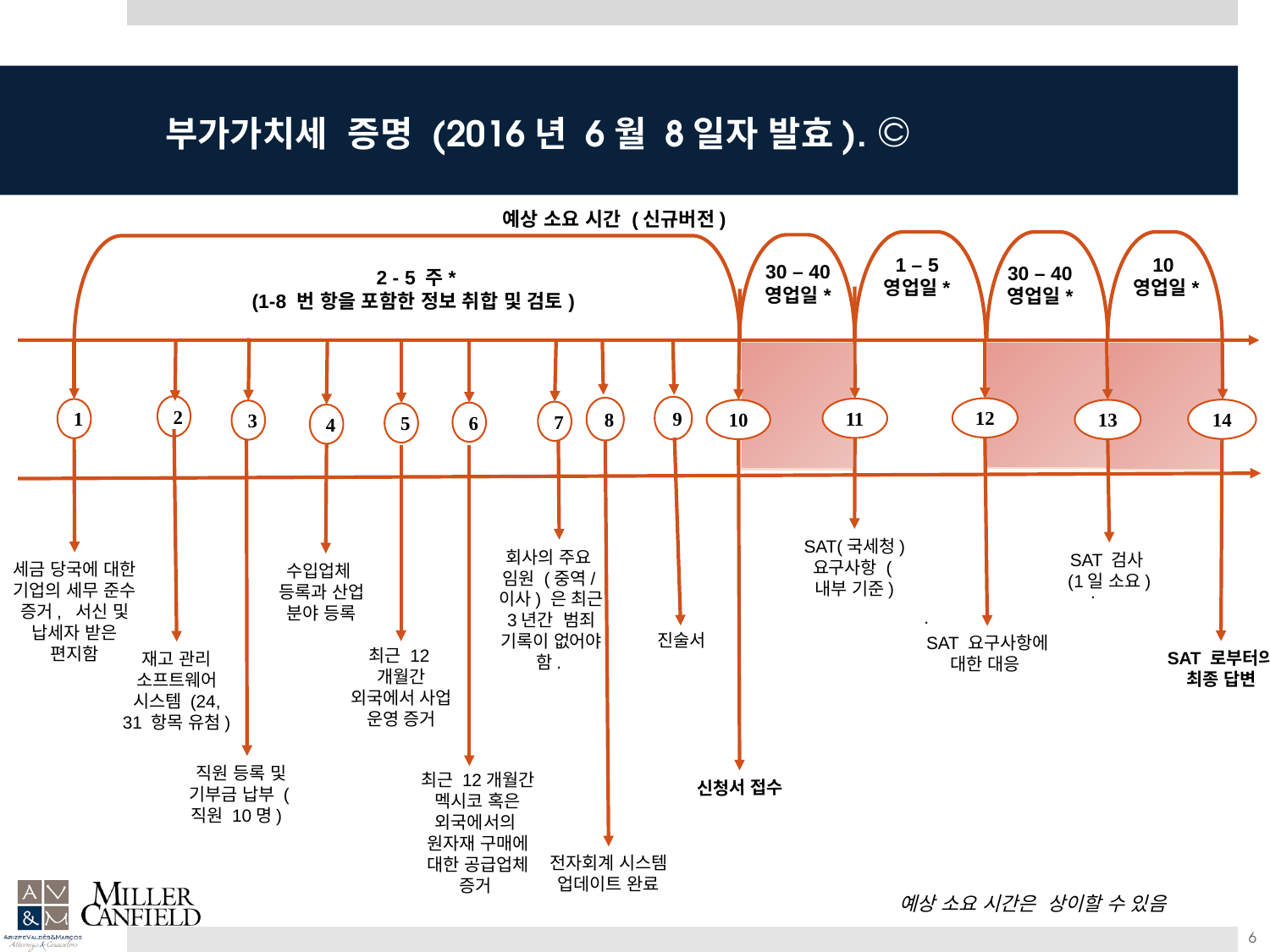

# 부가가치세  증명 (2016년 6월 8일자 발효). ©
예상 소요 시간 (신규버전)

1 – 5 영업일*
10
영업일*
30 – 40 영업일*
30 – 40 영업일*
 2 - 5 주*
(1-8 번 항을 포함한 정보 취합 및 검토)

2
9
8
12
11
1
14
10
13
3
7
6
5
4
SAT(국세청) 요구사항 (내부 기준)
회사의 주요  임원 (중역/이사) 은 최근 3년간  범죄 기록이 없어야 함.
SAT 검사
(1일 소요)
세금 당국에 대한 기업의 세무 준수 증거,  서신 및 납세자 받은 편지함
수입업체  등록과 산업 분야 등록
.
.
진술서
SAT 요구사항에 대한 대응
최근 12개월간 외국에서 사업 운영 증거
SAT 로부터의 최종 답변
재고 관리 소프트웨어 시스템 (24, 31 항목 유첨)
직원 등록 및 기부금 납부 (직원 10명)
최근 12개월간 멕시코 혹은 외국에서의  원자재 구매에 대한 공급업체 증거
신청서 접수
전자회계 시스템 업데이트 완료
예상 소요 시간은  상이할 수 있음
6